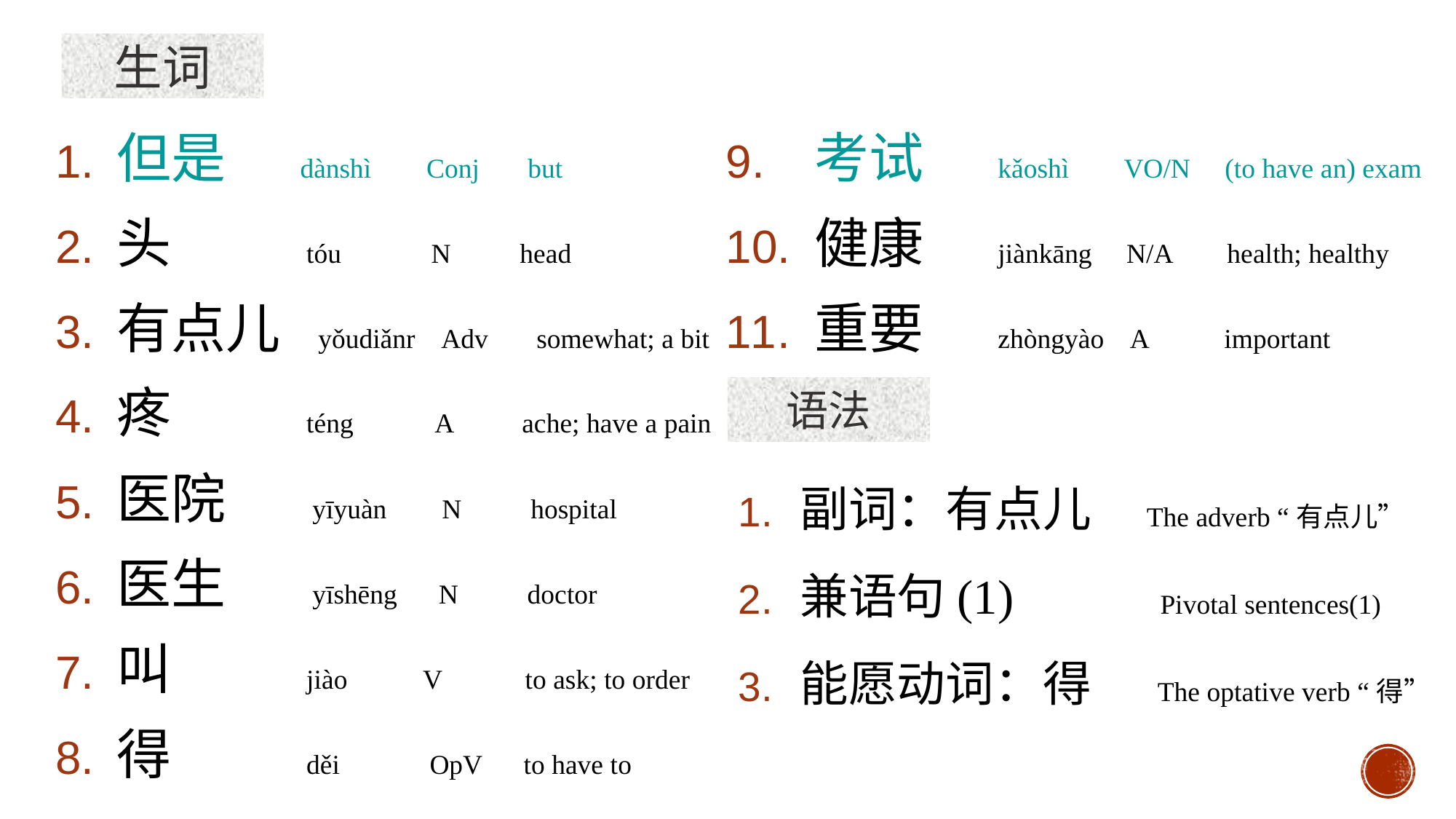

生词
但是     dànshì        Conj       but
头          tóu             N          head
有点儿  yǒudiǎnr    Adv       somewhat; a bit
疼          téng            A          ache; have a pain
医院      yīyuàn        N          hospital
医生      yīshēng      N          doctor
叫          jiào           V            to ask; to order
得          děi             OpV      to have to

考试     kǎoshì        VO/N     (to have an) exam
健康     jiànkāng     N/A        health; healthy
重要     zhòngyào    A           important
语法
副词：有点儿    The adverb “有点儿”
兼语句(1)            Pivotal sentences(1)
能愿动词：得     The optative verb “得”